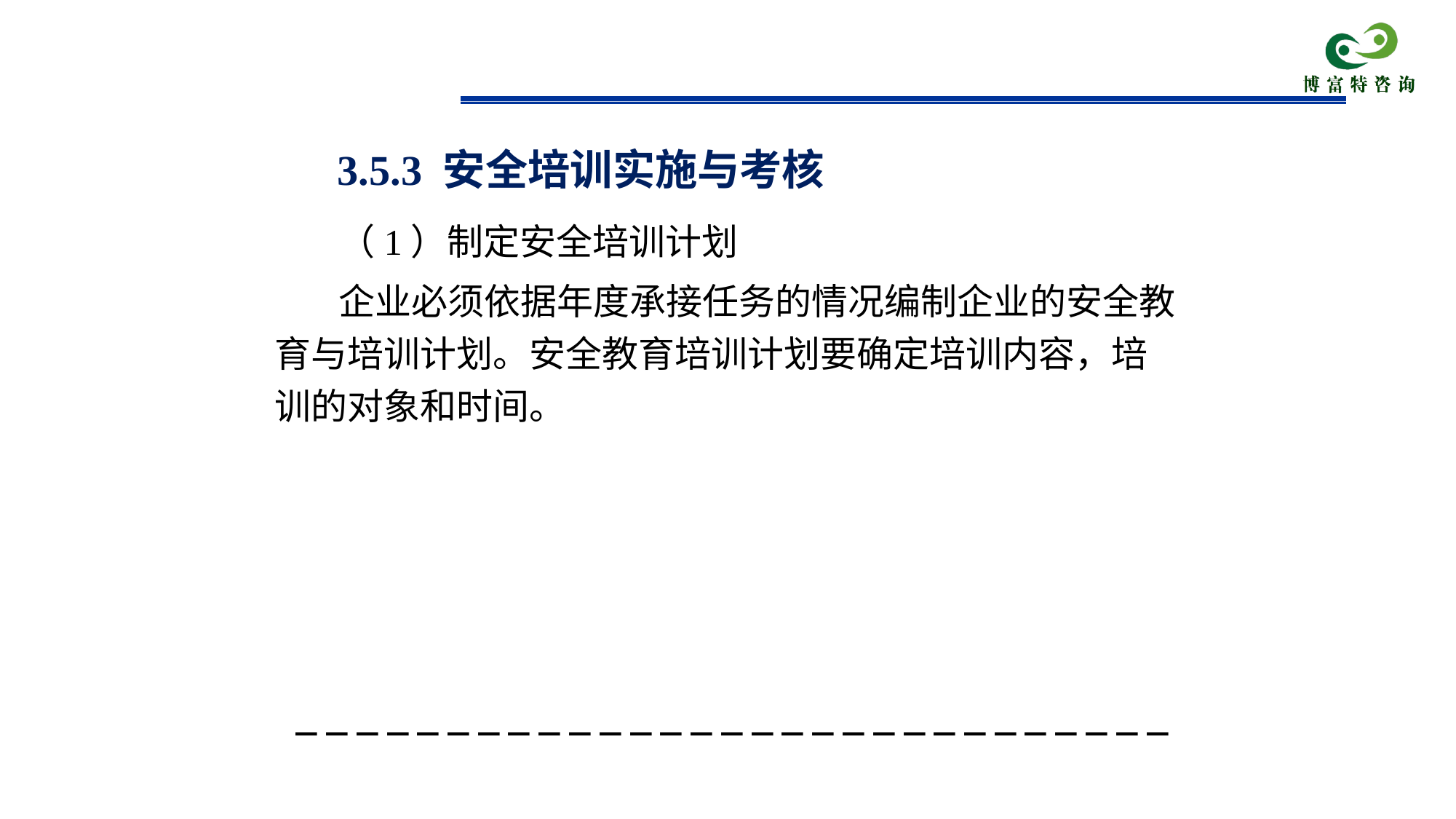

3.5.3 安全培训实施与考核
# （1）制定安全培训计划
企业必须依据年度承接任务的情况编制企业的安全教育与培训计划。安全教育培训计划要确定培训内容，培训的对象和时间。
－－－－－－－－－－－－－－－－－－－－－－－－－－－－－